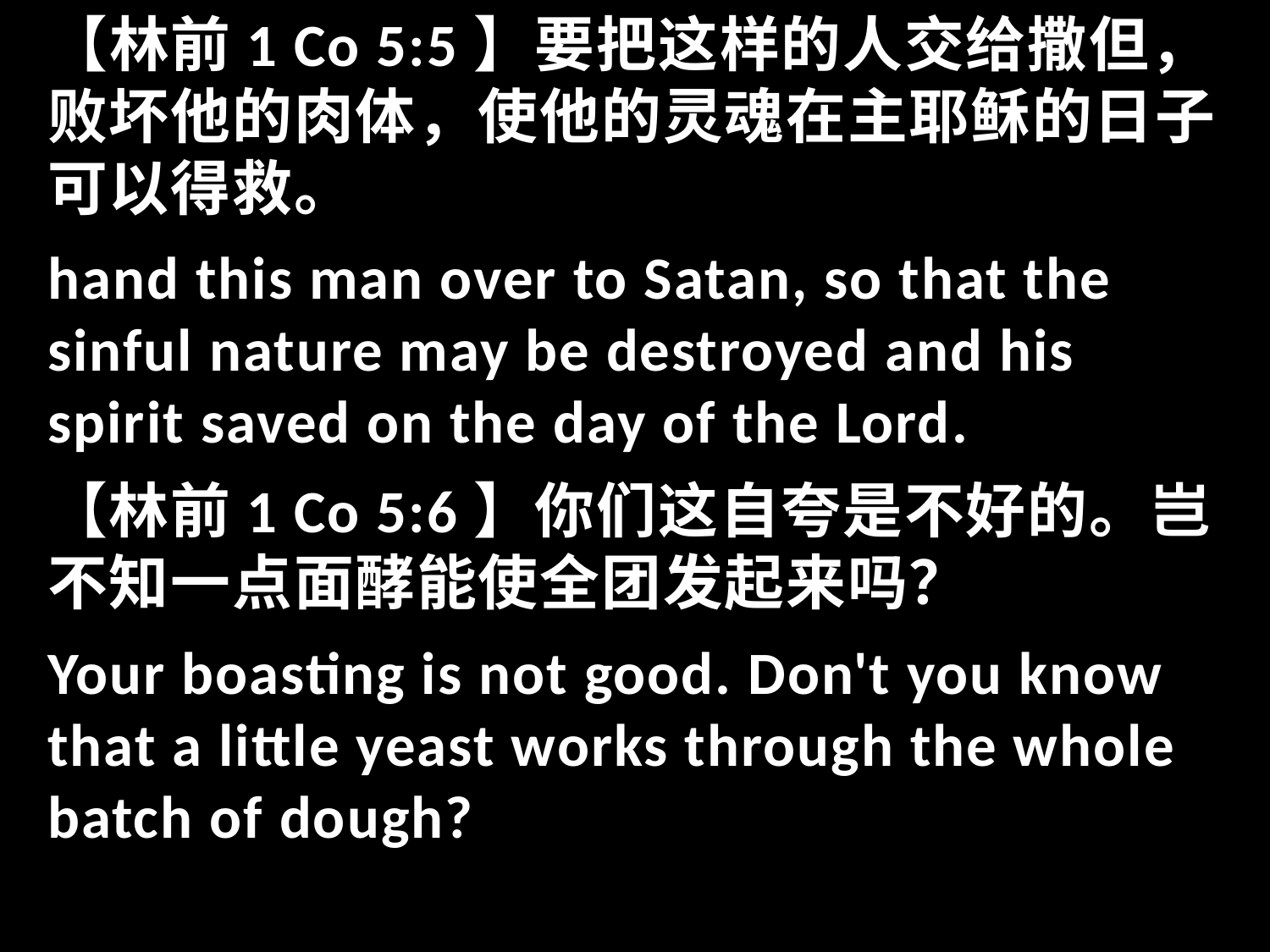

【林前1 Co 5:5】要把这样的人交给撒但，败坏他的肉体，使他的灵魂在主耶稣的日子可以得救。
hand this man over to Satan, so that the sinful nature may be destroyed and his spirit saved on the day of the Lord.
【林前1 Co 5:6】你们这自夸是不好的。岂不知一点面酵能使全团发起来吗？
Your boasting is not good. Don't you know that a little yeast works through the whole batch of dough?